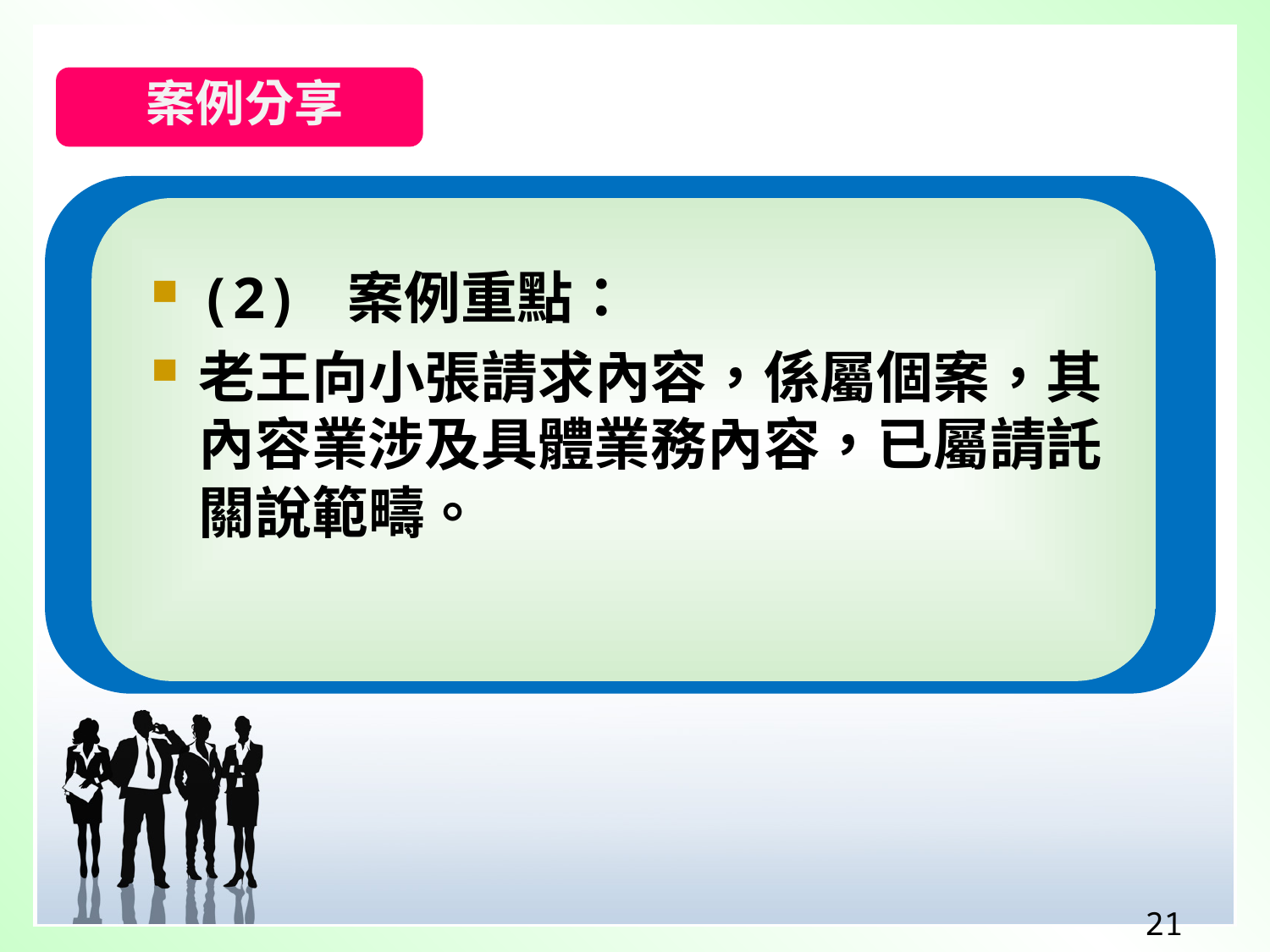

案例分享

(2) 案例重點：
老王向小張請求內容，係屬個案，其內容業涉及具體業務內容，已屬請託關說範疇。
                                     21